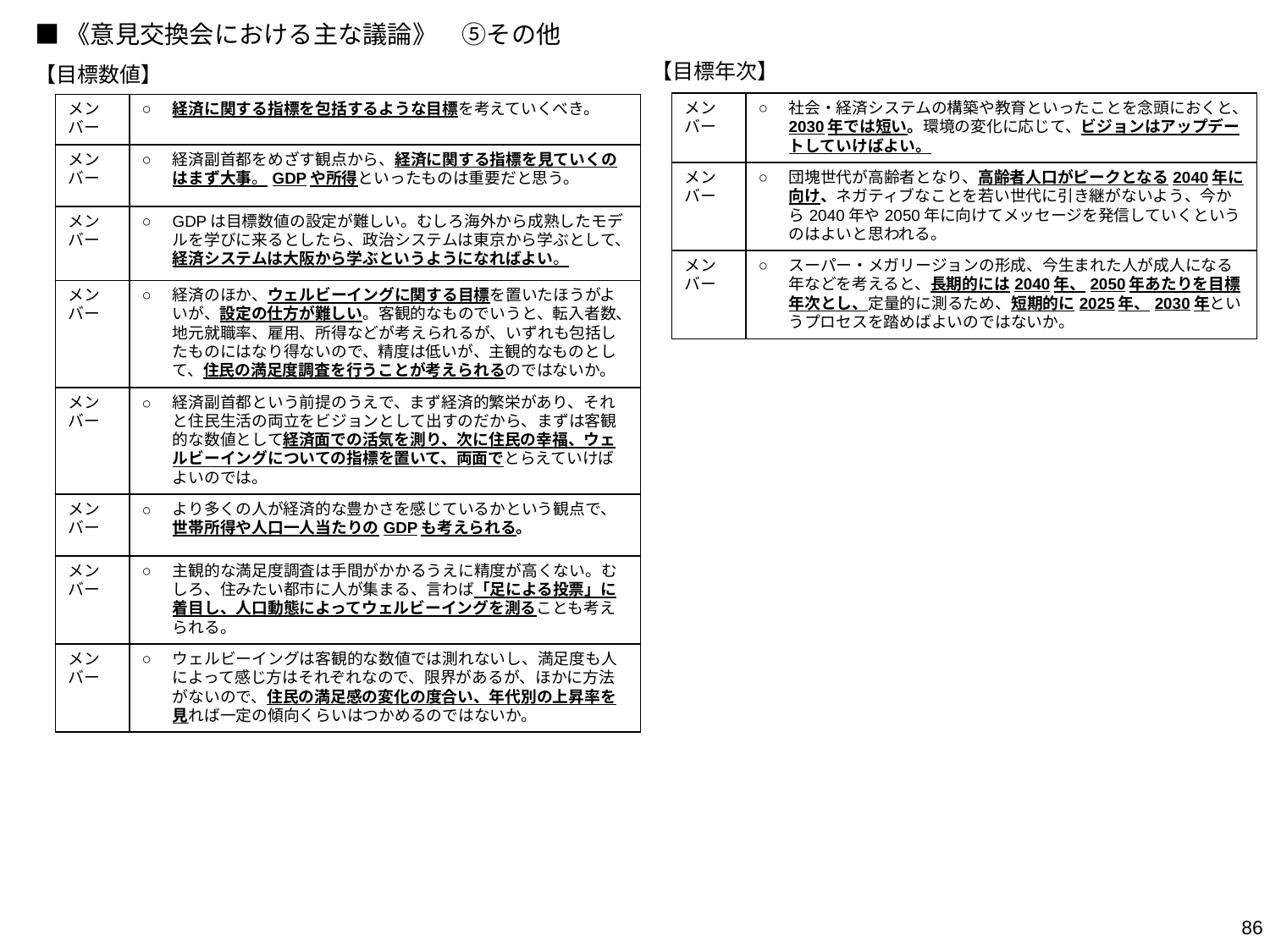

■《意見交換会における主な議論》　⑤その他
【目標年次】
【目標数値】
| メンバー | ○ | 社会・経済システムの構築や教育といったことを念頭におくと、2030年では短い。環境の変化に応じて、ビジョンはアップデートしていけばよい。 |
| --- | --- | --- |
| メンバー | ○ | 団塊世代が高齢者となり、高齢者人口がピークとなる2040年に向け、ネガティブなことを若い世代に引き継がないよう、今から2040年や2050年に向けてメッセージを発信していくというのはよいと思われる。 |
| メンバー | ○ | スーパー・メガリージョンの形成、今生まれた人が成人になる年などを考えると、長期的には2040年、2050年あたりを目標年次とし、定量的に測るため、短期的に2025年、2030年というプロセスを踏めばよいのではないか。 |
| メンバー | ○ | 経済に関する指標を包括するような目標を考えていくべき。 |
| --- | --- | --- |
| メンバー | ○ | 経済副首都をめざす観点から、経済に関する指標を見ていくのはまず大事。GDPや所得といったものは重要だと思う。 |
| メンバー | ○ | GDPは目標数値の設定が難しい。むしろ海外から成熟したモデルを学びに来るとしたら、政治システムは東京から学ぶとして、経済システムは大阪から学ぶというようになればよい。 |
| メンバー | ○ | 経済のほか、ウェルビーイングに関する目標を置いたほうがよいが、設定の仕方が難しい。客観的なものでいうと、転入者数、地元就職率、雇用、所得などが考えられるが、いずれも包括したものにはなり得ないので、精度は低いが、主観的なものとして、住民の満足度調査を行うことが考えられるのではないか。 |
| メンバー | ○ | 経済副首都という前提のうえで、まず経済的繁栄があり、それと住民生活の両立をビジョンとして出すのだから、まずは客観的な数値として経済面での活気を測り、次に住民の幸福、ウェルビーイングについての指標を置いて、両面でとらえていけばよいのでは。 |
| メンバー | ○ | より多くの人が経済的な豊かさを感じているかという観点で、世帯所得や人口一人当たりのGDPも考えられる。 |
| メンバー | ○ | 主観的な満足度調査は手間がかかるうえに精度が高くない。むしろ、住みたい都市に人が集まる、言わば「足による投票」に着目し、人口動態によってウェルビーイングを測ることも考えられる。 |
| メンバー | ○ | ウェルビーイングは客観的な数値では測れないし、満足度も人によって感じ方はそれぞれなので、限界があるが、ほかに方法がないので、住民の満足感の変化の度合い、年代別の上昇率を見れば一定の傾向くらいはつかめるのではないか。 |
86